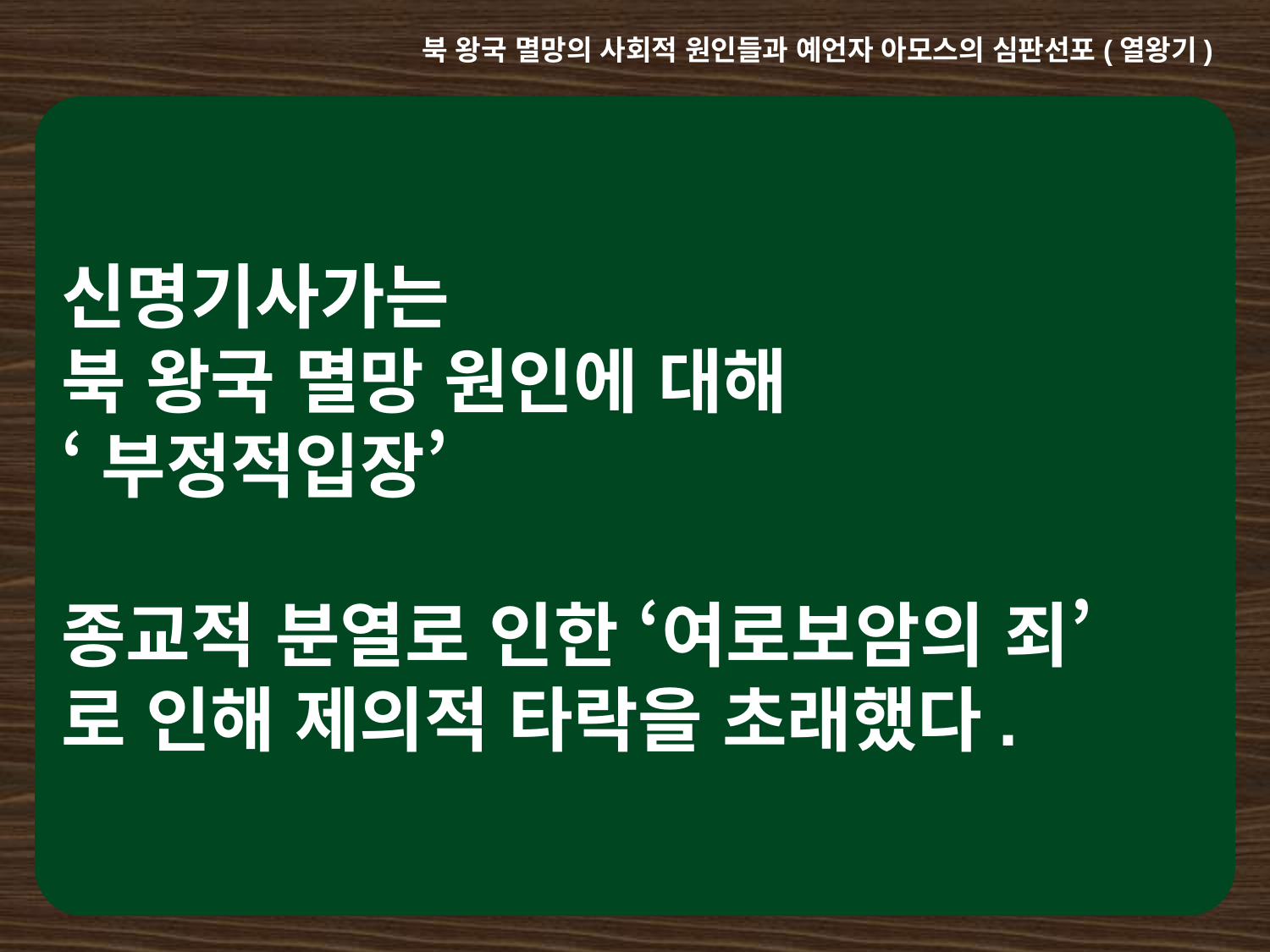

북 왕국 멸망의 사회적 원인들과 예언자 아모스의 심판선포(열왕기)
신명기사가는
북 왕국 멸망 원인에 대해
‘부정적입장’

종교적 분열로 인한 ‘여로보암의 죄’
로 인해 제의적 타락을 초래했다.